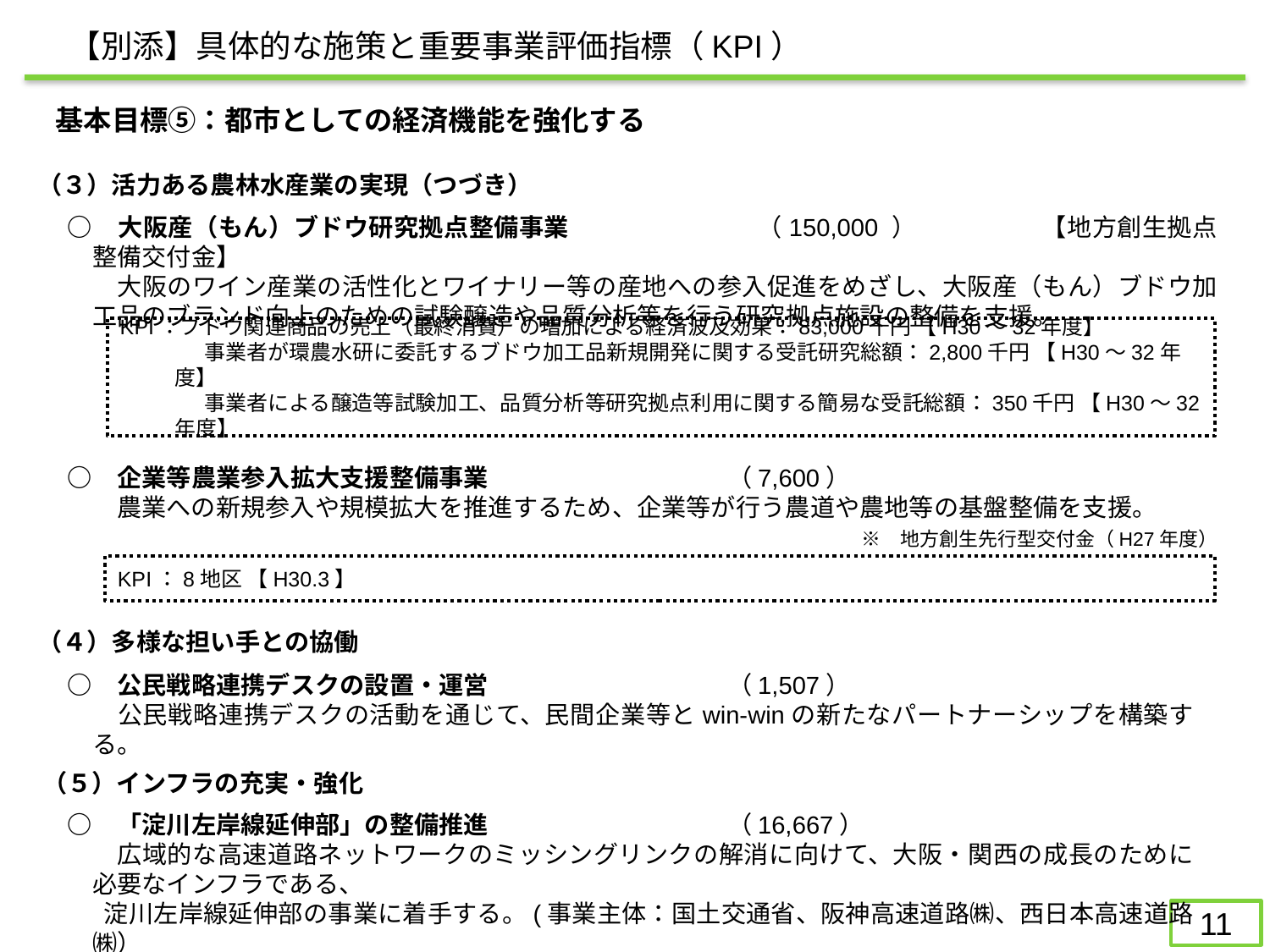

【別添】具体的な施策と重要事業評価指標（KPI）
　基本目標⑤：都市としての経済機能を強化する
（３）活力ある農林水産業の実現（つづき）
○	　大阪産（もん）ブドウ研究拠点整備事業	　　　　　　（150,000 ）　　　　　【地方創生拠点整備交付金】
　　大阪のワイン産業の活性化とワイナリー等の産地への参入促進をめざし、大阪産（もん）ブドウ加工品のブランド向上のための試験醸造や品質分析等を行う研究拠点施設の整備を支援。
KPI：ブドウ関連商品の売上（最終消費）の増加による経済波及効果：83,000千円 【H30～32年度】
　　　　事業者が環農水研に委託するブドウ加工品新規開発に関する受託研究総額：2,800千円 【H30～32年度】
　　　　事業者による醸造等試験加工、品質分析等研究拠点利用に関する簡易な受託総額：350千円 【H30～32年度】
○	　企業等農業参入拡大支援整備事業		（7,600）
　　農業への新規参入や規模拡大を推進するため、企業等が行う農道や農地等の基盤整備を支援。
　※　地方創生先行型交付金（H27年度）
KPI：8地区 【H30.3】
（４）多様な担い手との協働
○	　公民戦略連携デスクの設置・運営		（1,507）
　　公民戦略連携デスクの活動を通じて、民間企業等とwin-winの新たなパートナーシップを構築する。
（５）インフラの充実・強化
○	　「淀川左岸線延伸部」の整備推進		（16,667）
　　広域的な高速道路ネットワークのミッシングリンクの解消に向けて、大阪・関西の成長のために必要なインフラである、
 　淀川左岸線延伸部の事業に着手する。(事業主体：国土交通省、阪神高速道路㈱、西日本高速道路㈱）
11